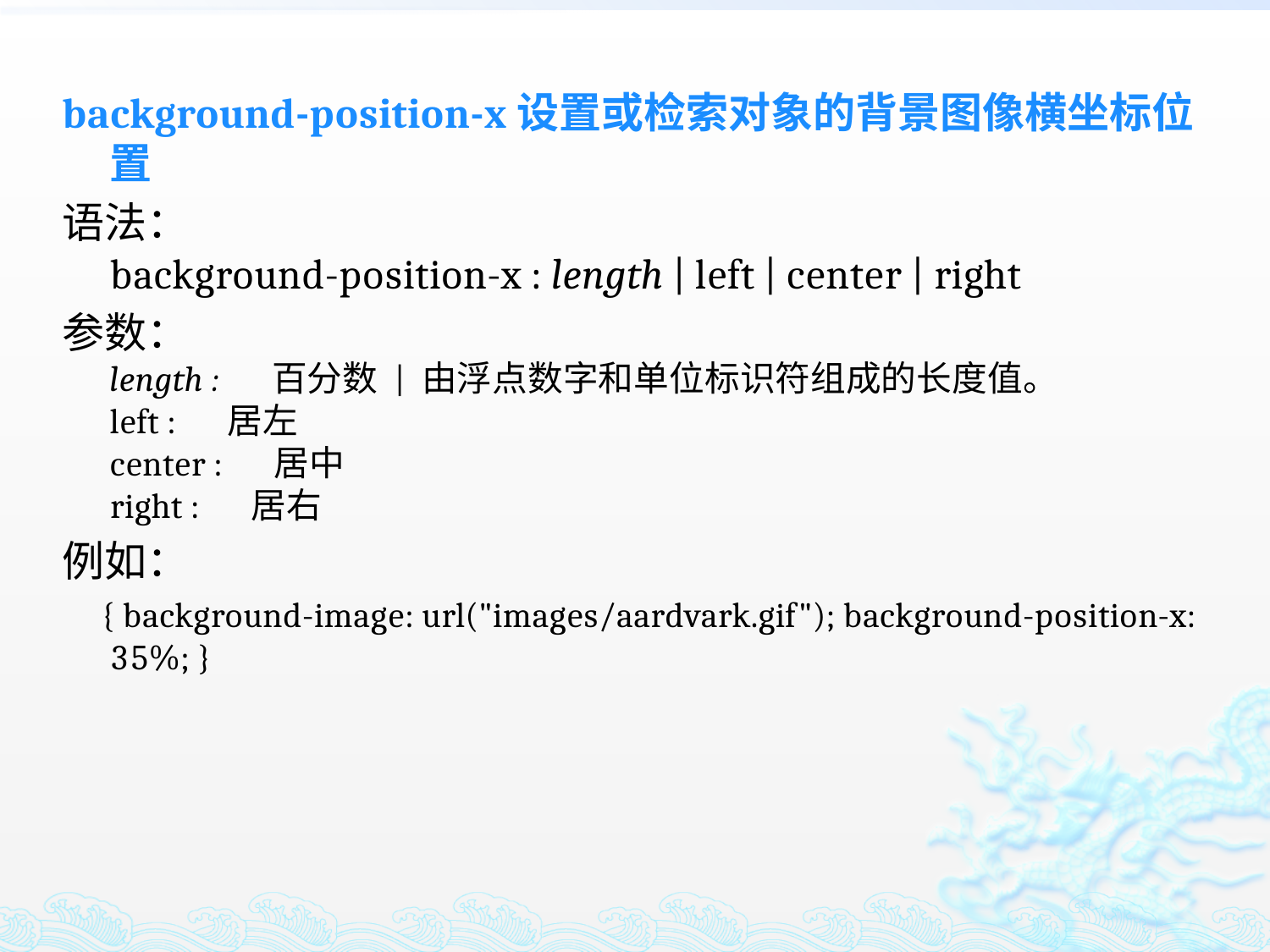

background-position-x设置或检索对象的背景图像横坐标位置
语法：
background-position-x : length | left | center | right
参数：
length : 　百分数 | 由浮点数字和单位标识符组成的长度值。
left : 　居左
center : 　居中
right : 　居右
例如：
     { background-image: url("images/aardvark.gif"); background-position-x: 35%; }